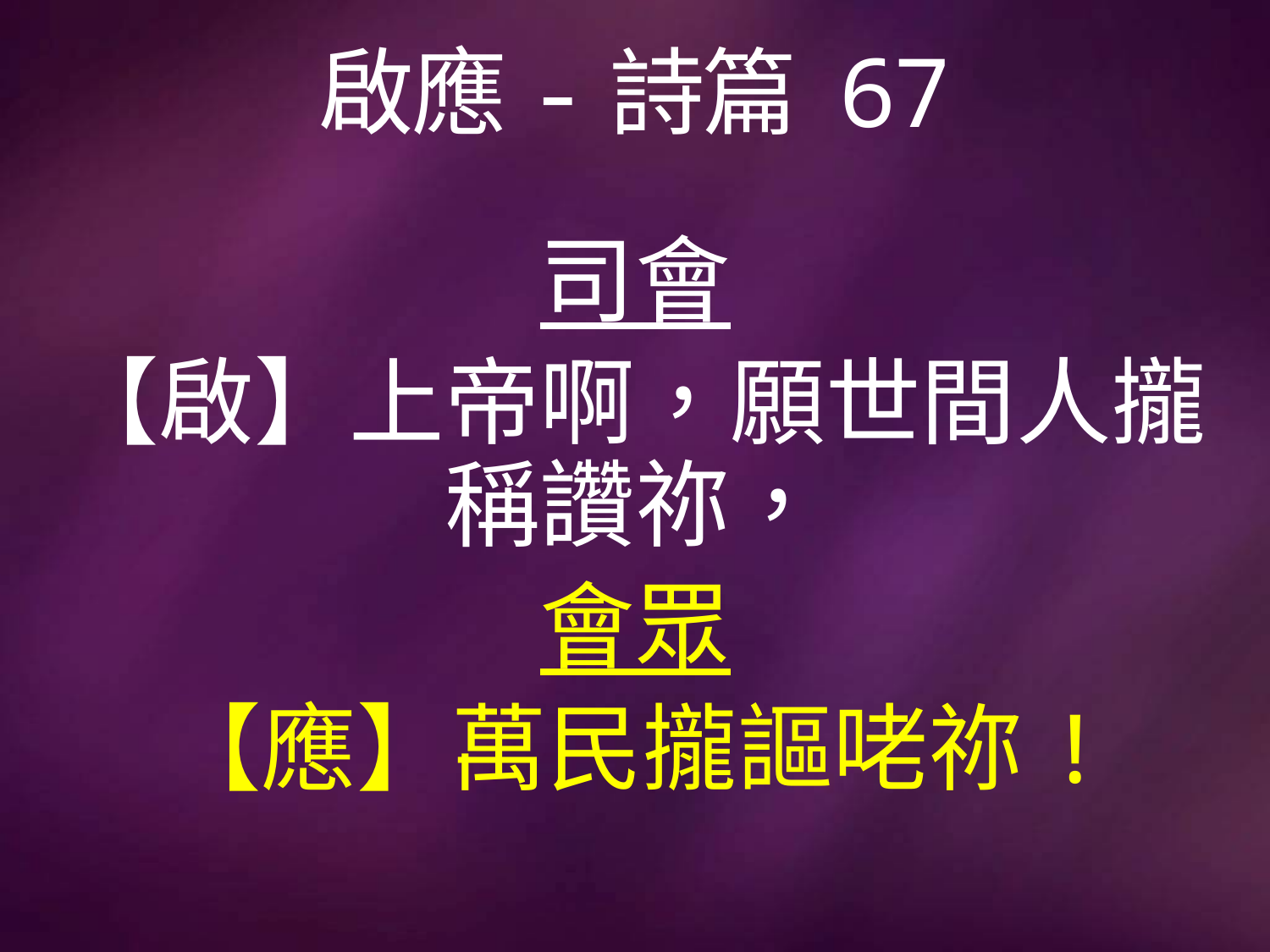

# 啟應-詩篇 67
司會
【啟】上帝啊，願世間人攏稱讚祢，
會眾
【應】萬民攏謳咾祢!